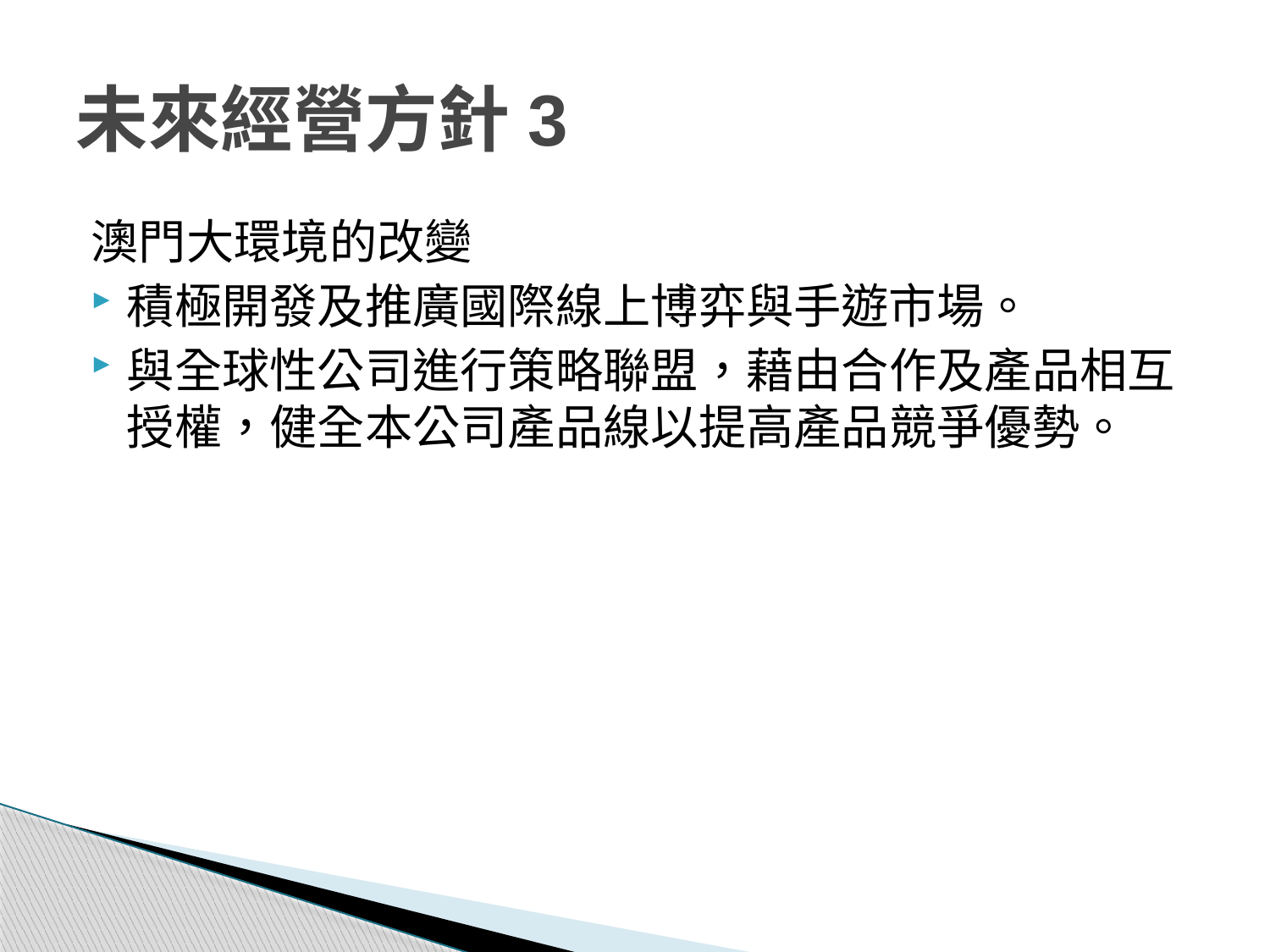

# 未來經營方針3
澳門大環境的改變
積極開發及推廣國際線上博弈與手遊市場。
與全球性公司進行策略聯盟，藉由合作及產品相互授權，健全本公司產品線以提高產品競爭優勢。